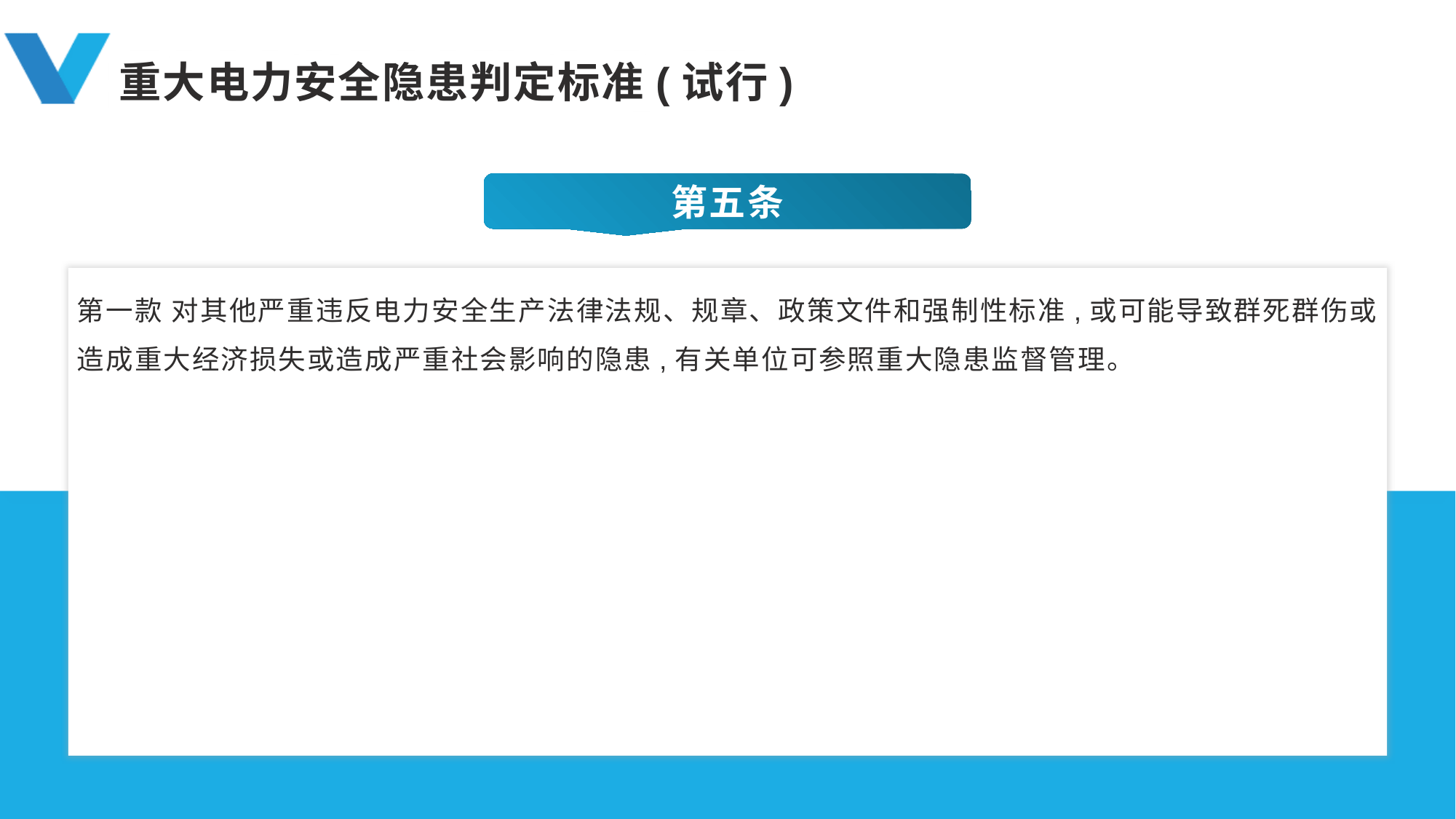

重大电力安全隐患判定标准(试行)
第五条
第一款 对其他严重违反电力安全生产法律法规、规章、政策文件和强制性标准,或可能导致群死群伤或造成重大经济损失或造成严重社会影响的隐患,有关单位可参照重大隐患监督管理。